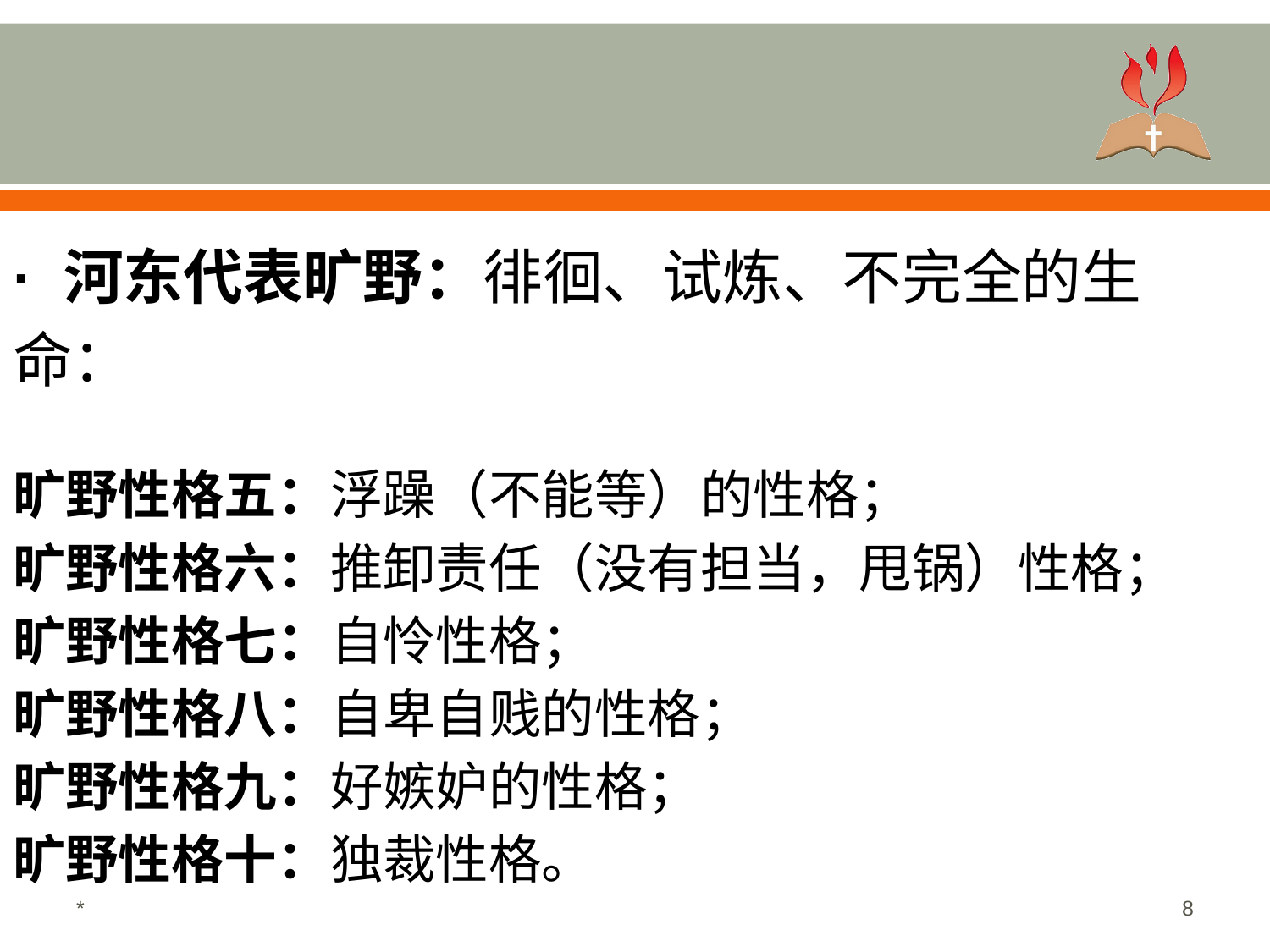

#
· 河东代表旷野：徘徊、试炼、不完全的生命：

旷野性格五：浮躁（不能等）的性格；
旷野性格六：推卸责任（没有担当，甩锅）性格；
旷野性格七：自怜性格；
旷野性格八：自卑自贱的性格；
旷野性格九：好嫉妒的性格；
旷野性格十：独裁性格。

*
8